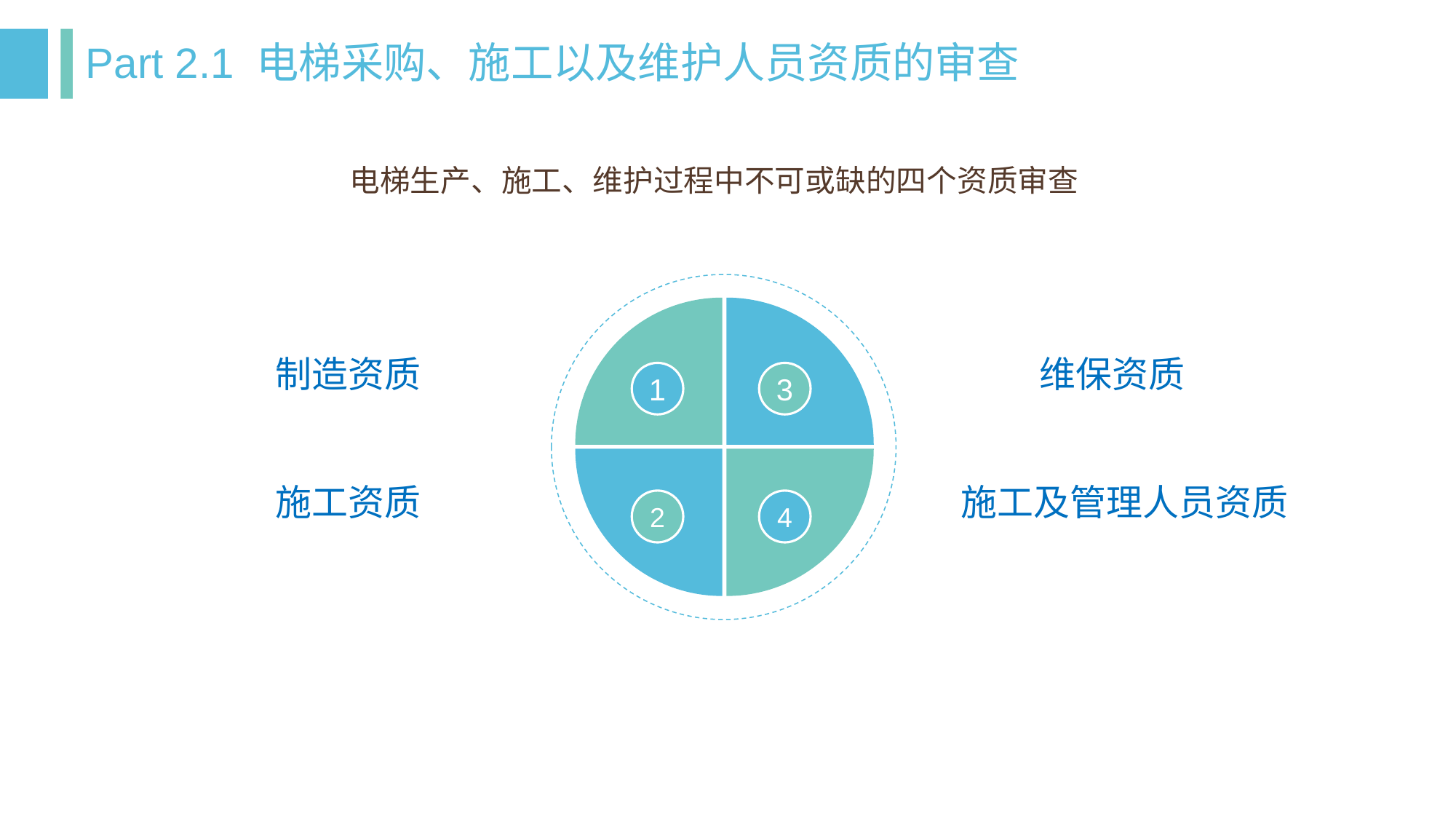

Part 2.1 电梯采购、施工以及维护人员资质的审查
电梯生产、施工、维护过程中不可或缺的四个资质审查

制造资质
维保资质
1
3

施工资质
施工及管理人员资质
2
4